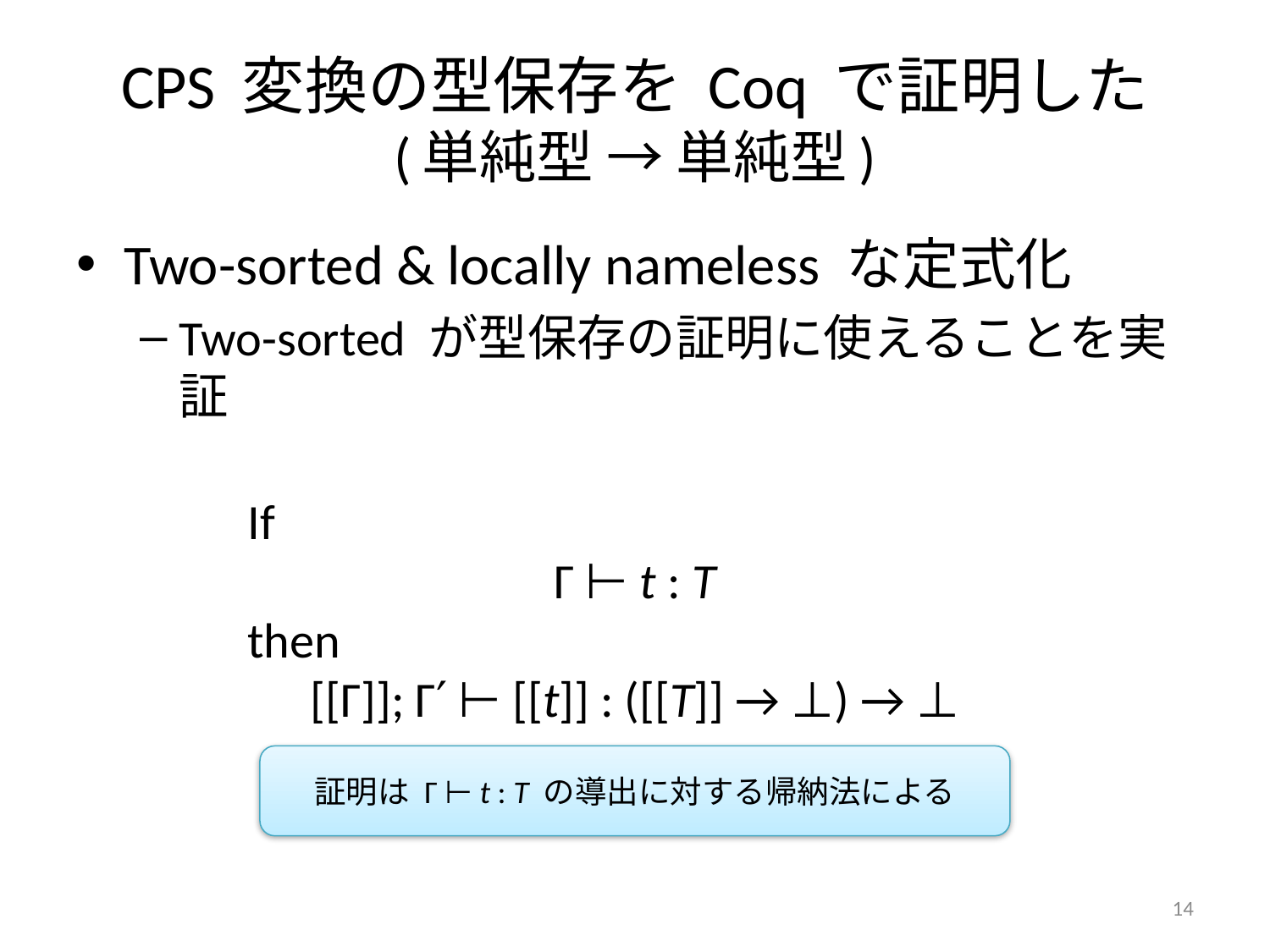

# CPS 変換の型保存を Coq で証明した (単純型 → 単純型)
Two-sorted & locally nameless な定式化
Two-sorted が型保存の証明に使えることを実証
If
Γ ⊢ t : T
then
[[Γ]]; Γ′ ⊢ [[t]] : ([[T]] → ⊥) → ⊥
証明は Γ ⊢ t : T の導出に対する帰納法による
14